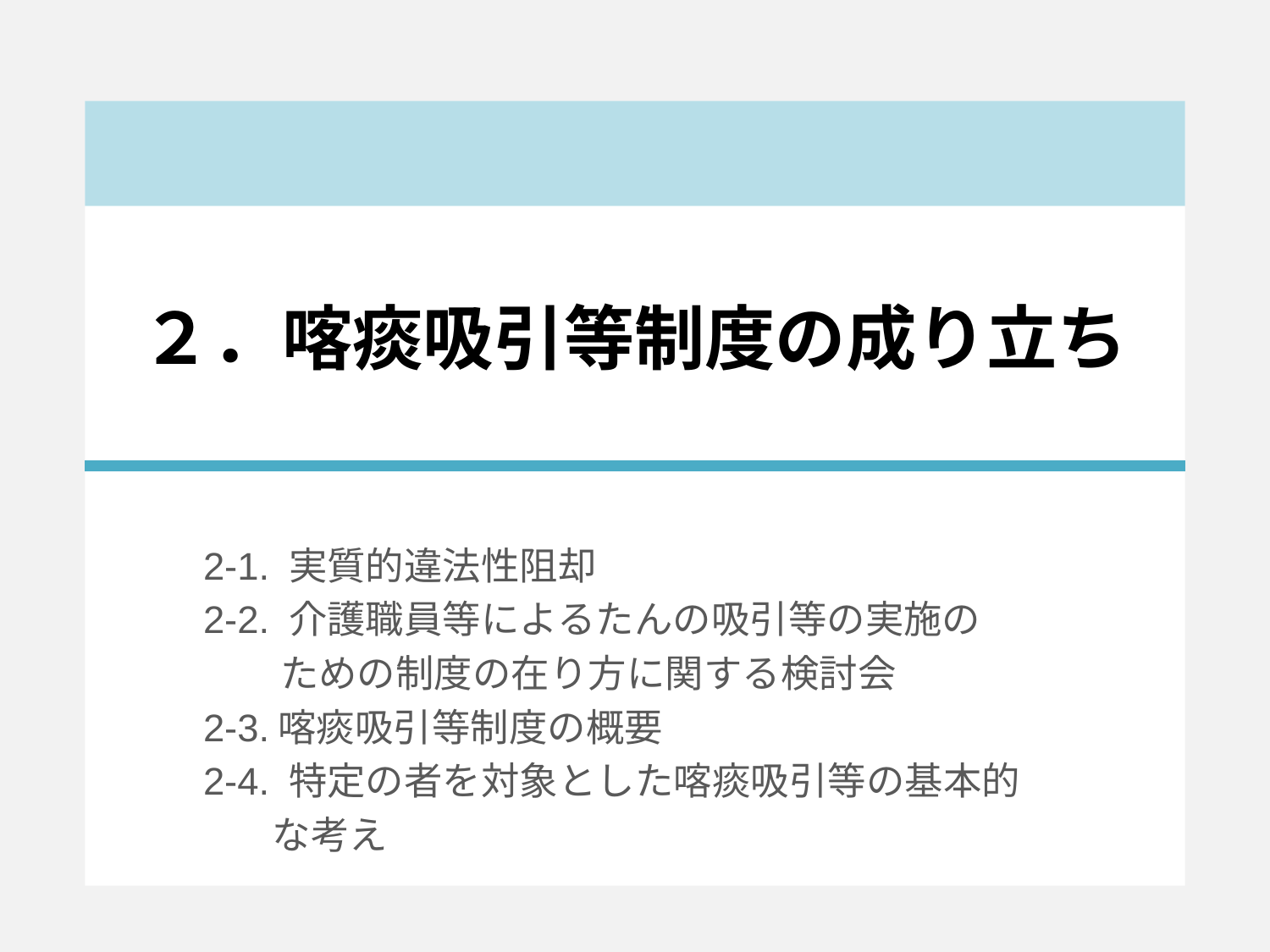

# ２．喀痰吸引等制度の成り立ち
2-1. 実質的違法性阻却
2-2. 介護職員等によるたんの吸引等の実施の
　　ための制度の在り方に関する検討会
2-3.喀痰吸引等制度の概要
2-4. 特定の者を対象とした喀痰吸引等の基本的
       な考え